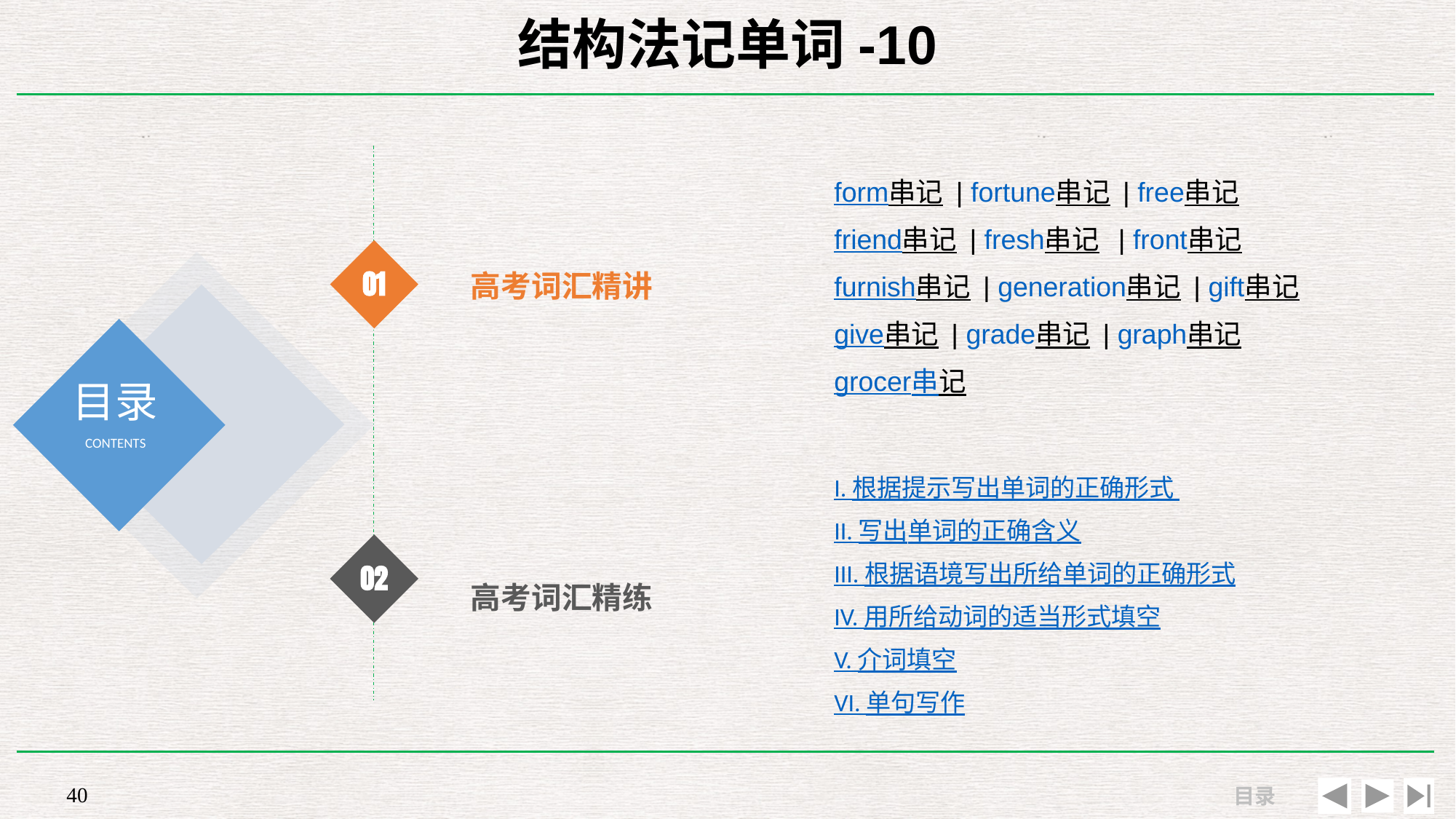

# 结构法记单词-10
高考词汇精讲
form串记 | fortune串记 | free串记
friend串记 | fresh串记  | front串记
furnish串记 | generation串记 | gift串记
give串记 | grade串记 | graph串记
grocer串记
01

I. 根据提示写出单词的正确形式
II. 写出单词的正确含义
III. 根据语境写出所给单词的正确形式
IV. 用所给动词的适当形式填空
V. 介词填空
VI. 单句写作
高考词汇精练
02